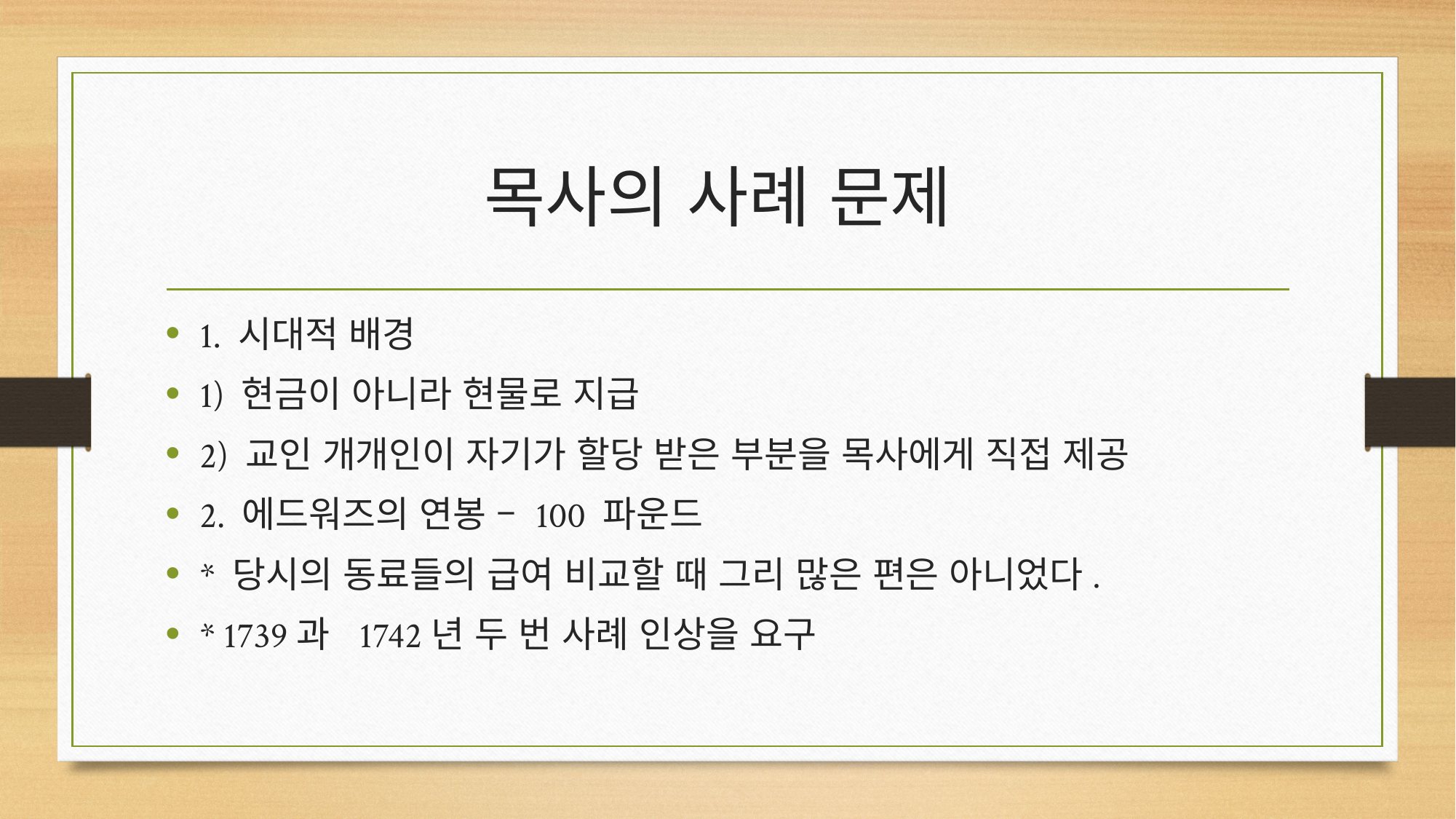

# 목사의 사례 문제
1. 시대적 배경
1) 현금이 아니라 현물로 지급
2) 교인 개개인이 자기가 할당 받은 부분을 목사에게 직접 제공
2. 에드워즈의 연봉 – 100 파운드
* 당시의 동료들의 급여 비교할 때 그리 많은 편은 아니었다.
* 1739과  1742년 두 번 사례 인상을 요구